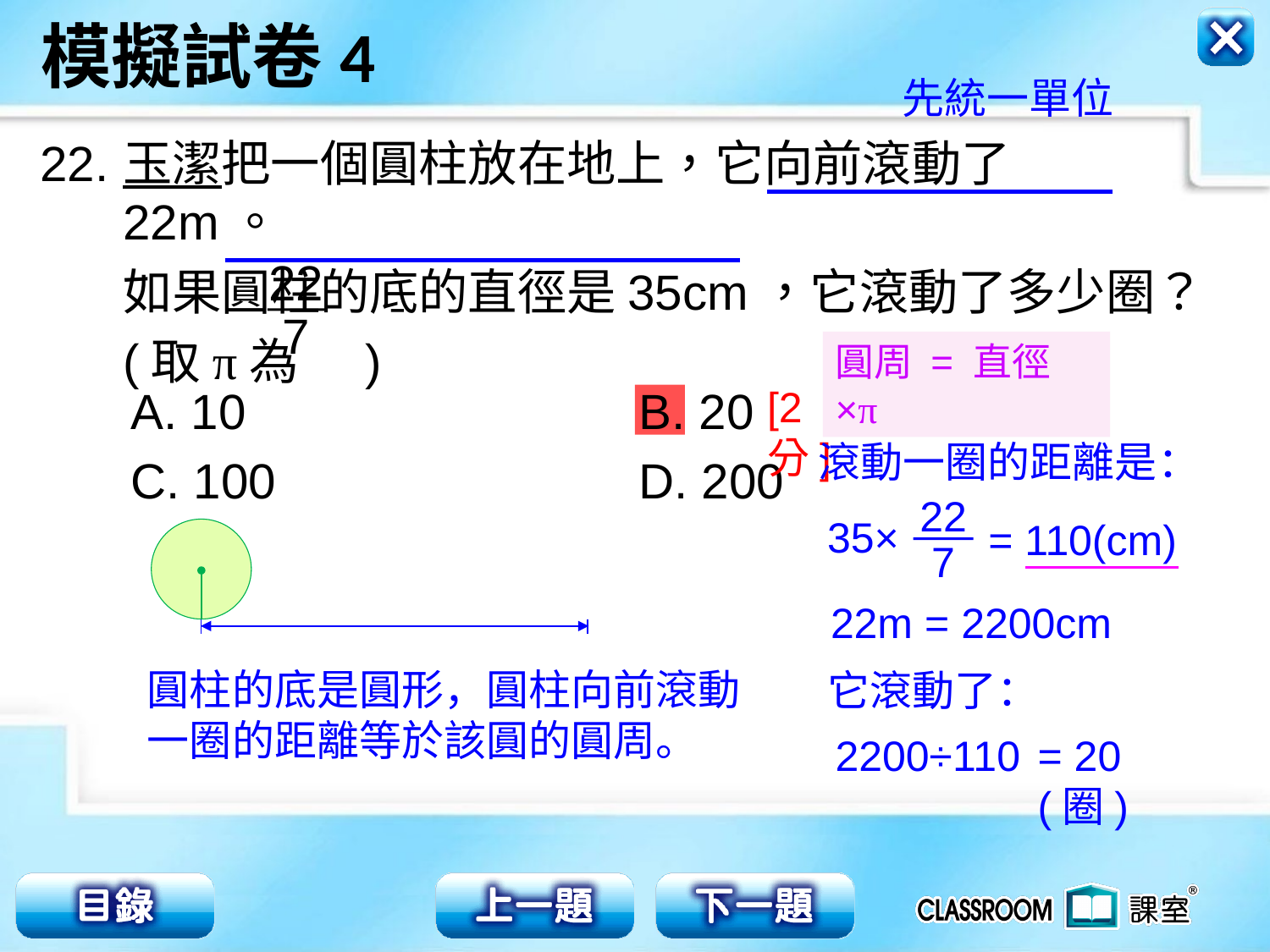

先統一單位
22.
玉潔把一個圓柱放在地上，它向前滾動了22m。
如果圓柱的底的直徑是35cm，它滾動了多少圈？
(取π為     )
22
7

圓周 = 直徑×π
A. 10				B. 20
C. 100			D. 200
[2分]

滾動一圈的距離是：
22
7

35×
= 110(cm)

22m = 2200cm
圓柱的底是圓形，圓柱向前滾動一圈的距離等於該圓的圓周。
它滾動了：
2200÷110
= 20(圈)